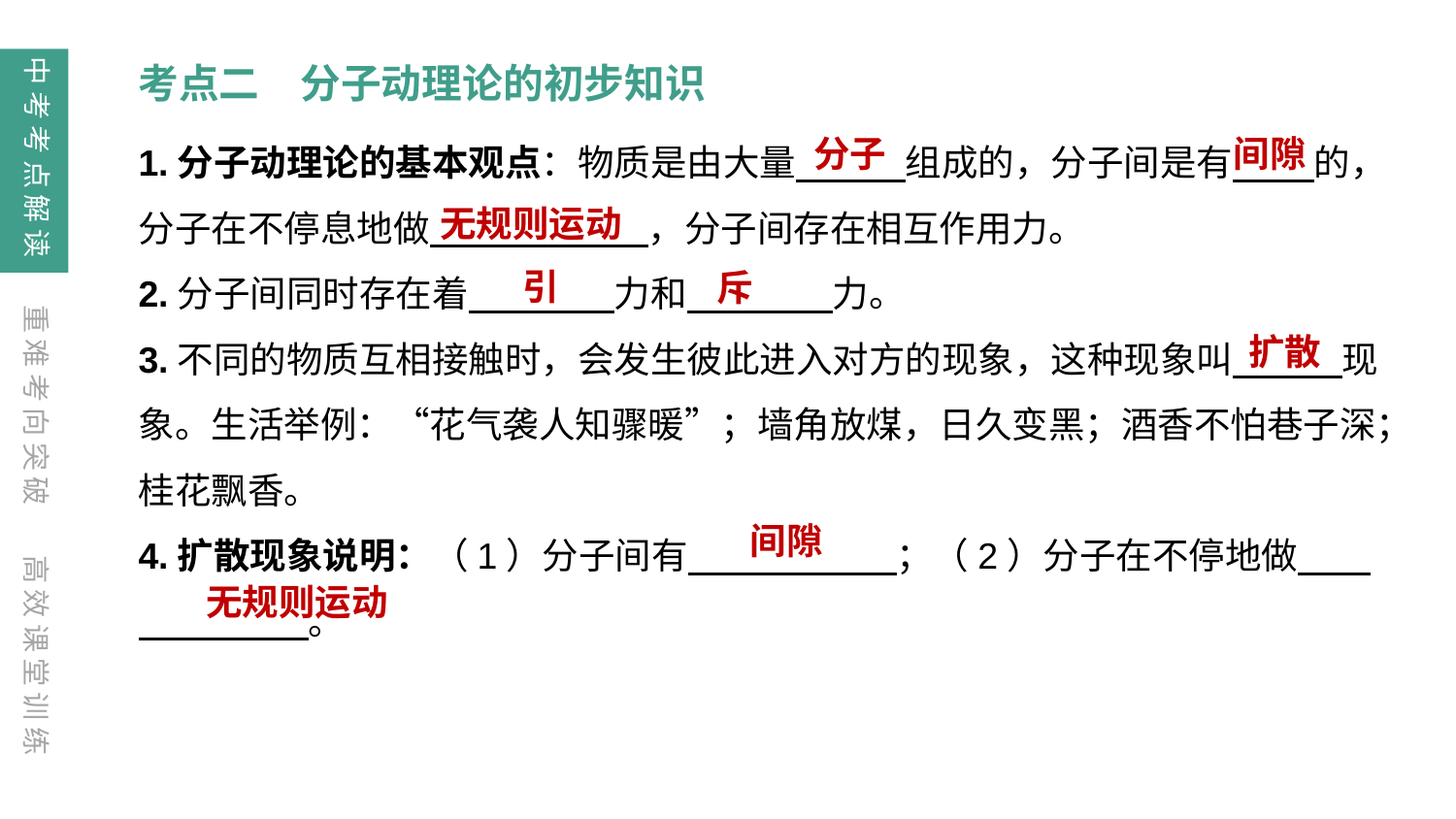

中考考点解读

考点二　分子动理论的初步知识
分子
间隙
1.分子动理论的基本观点：物质是由大量　　　组成的，分子间是有　 　的，分子在不停息地做　　　　　　，分子间存在相互作用力。
2.分子间同时存在着　　　　力和　　　　力。
3.不同的物质互相接触时，会发生彼此进入对方的现象，这种现象叫　　　现象。生活举例：“花气袭人知骤暖”；墙角放煤，日久变黑；酒香不怕巷子深；桂花飘香。
4.扩散现象说明：（1）分子间有　　　            ；（2）分子在不停地做　　　　　   　。
无规则运动
引
斥
重难考向突破
扩散
间隙
高效课堂训练
无规则运动